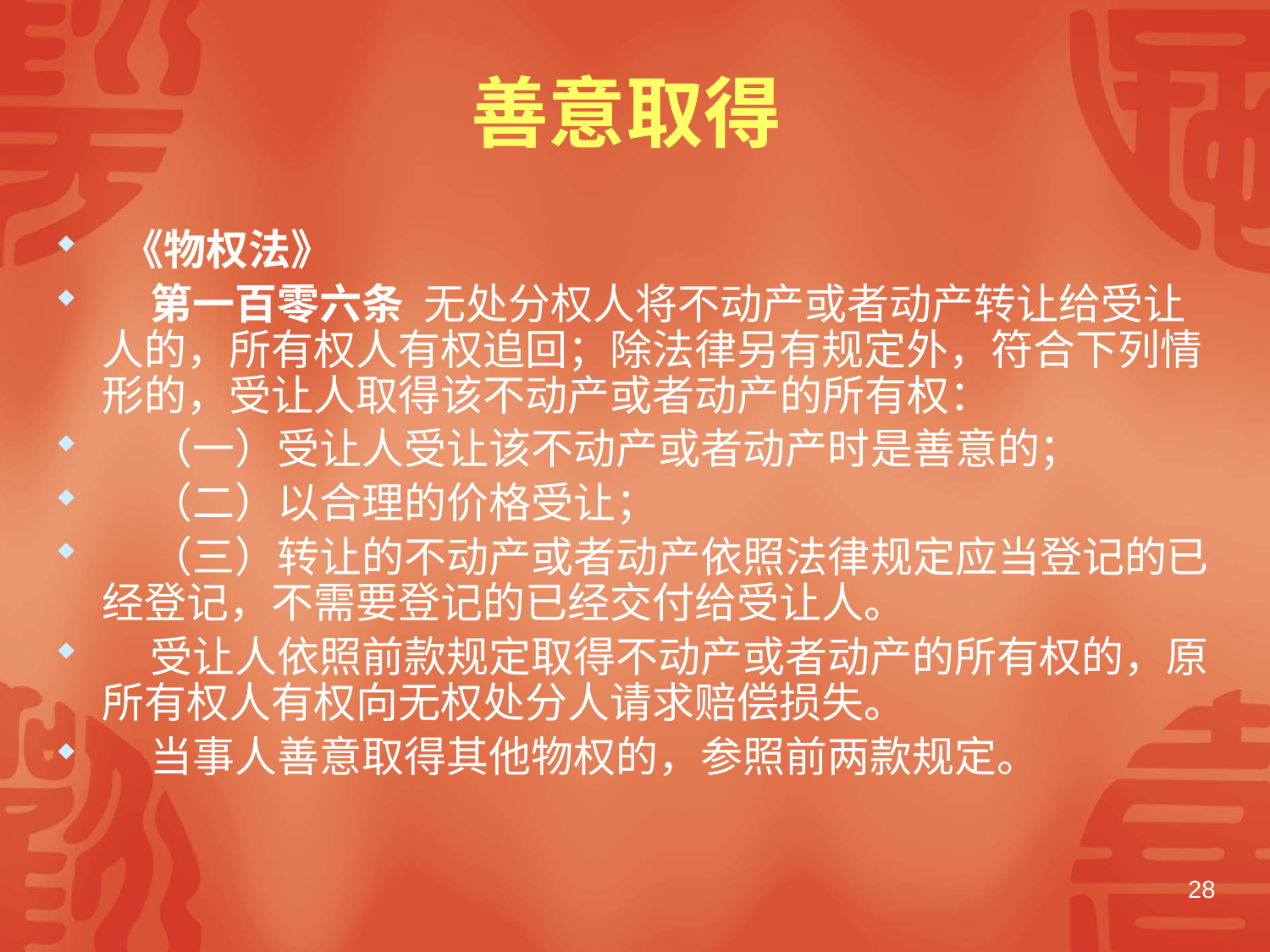

# 善意取得
 《物权法》
    第一百零六条  无处分权人将不动产或者动产转让给受让人的，所有权人有权追回；除法律另有规定外，符合下列情形的，受让人取得该不动产或者动产的所有权：
    （一）受让人受让该不动产或者动产时是善意的；
    （二）以合理的价格受让；
    （三）转让的不动产或者动产依照法律规定应当登记的已经登记，不需要登记的已经交付给受让人。
    受让人依照前款规定取得不动产或者动产的所有权的，原所有权人有权向无权处分人请求赔偿损失。
    当事人善意取得其他物权的，参照前两款规定。
28